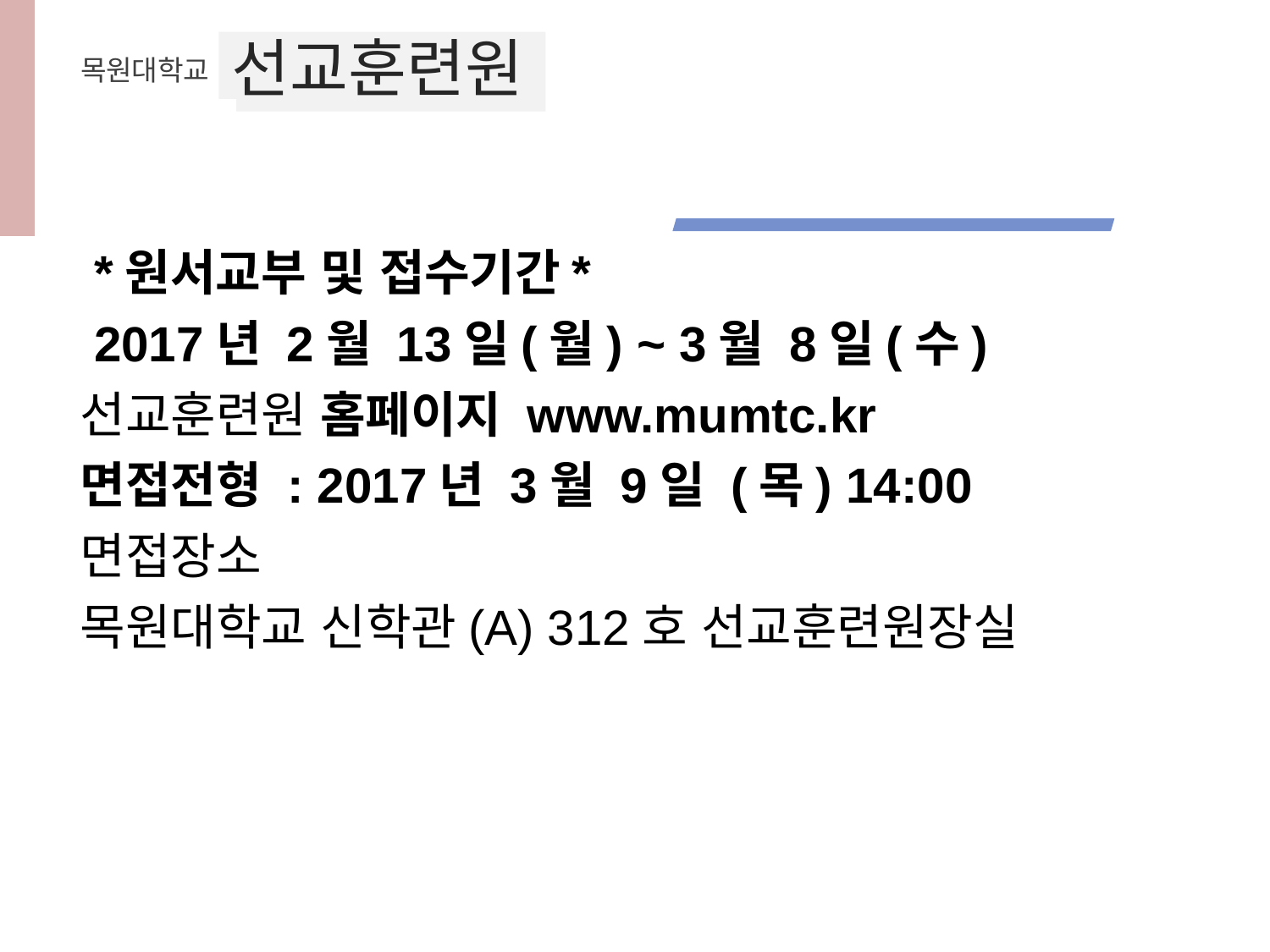

선교훈련원
목원대학교

 *원서교부 및 접수기간*
 2017년 2월 13일(월) ~ 3월 8일(수)
선교훈련원 홈페이지 www.mumtc.kr
면접전형 : 2017년 3월 9일 (목) 14:00
면접장소
목원대학교 신학관(A) 312호 선교훈련원장실